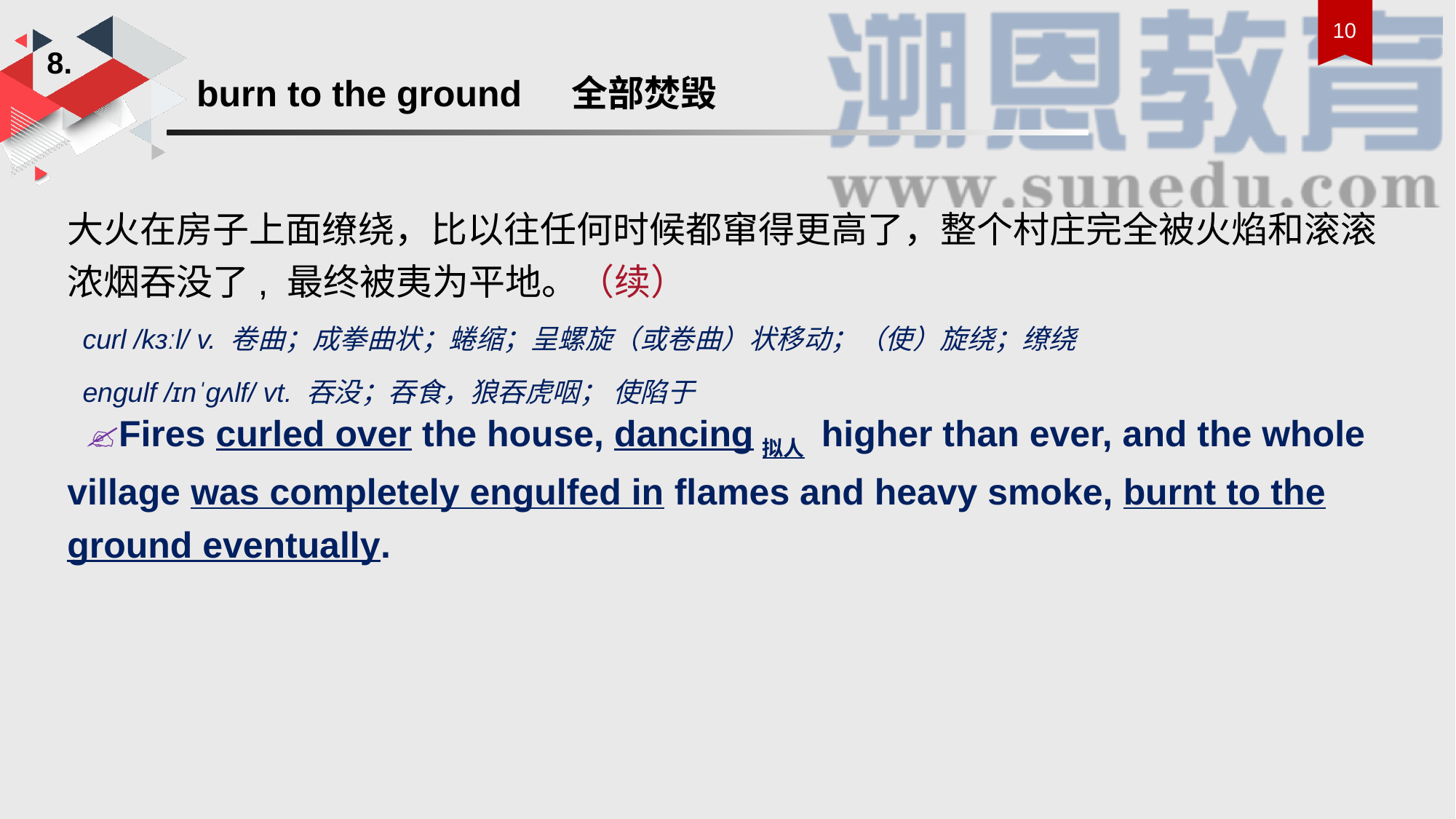

8.
burn to the ground    全部焚毁

大火在房子上面缭绕，比以往任何时候都窜得更高了，整个村庄完全被火焰和滚滚浓烟吞没了, 最终被夷为平地。（续）
  curl /kɜːl/ v. 卷曲；成拳曲状；蜷缩；呈螺旋（或卷曲）状移动；（使）旋绕；缭绕
  engulf /ɪnˈɡʌlf/ vt. 吞没；吞食，狼吞虎咽； 使陷于
  ✍Fires curled over the house, dancing拟人 higher than ever, and the whole village was completely engulfed in flames and heavy smoke, burnt to the ground eventually.